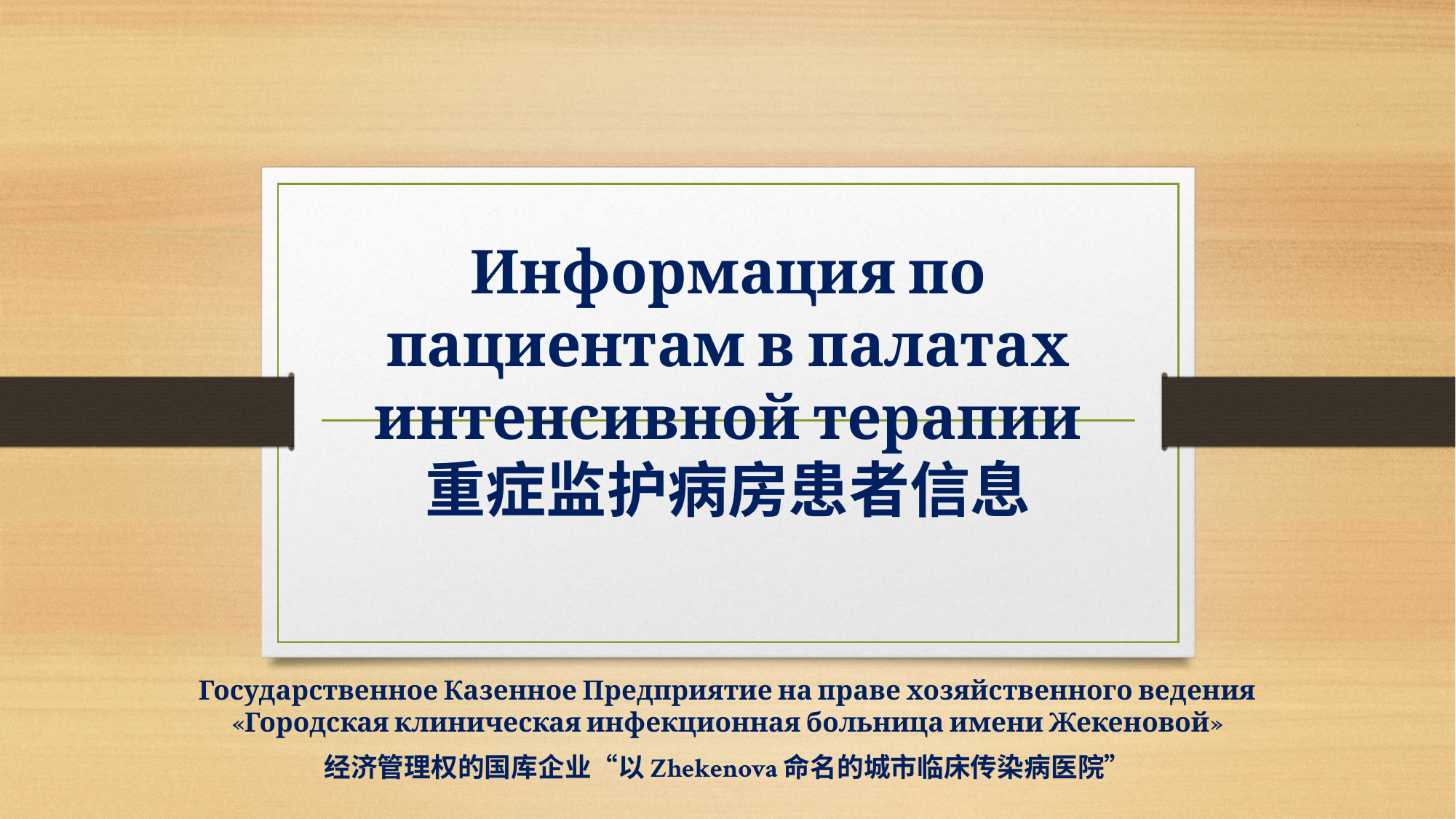

# Информация по пациентам в палатах интенсивной терапии 重症监护病房患者信息
Государственное Казенное Предприятие на праве хозяйственного ведения «Городская клиническая инфекционная больница имени Жекеновой»
经济管理权的国库企业“以Zhekenova命名的城市临床传染病医院”